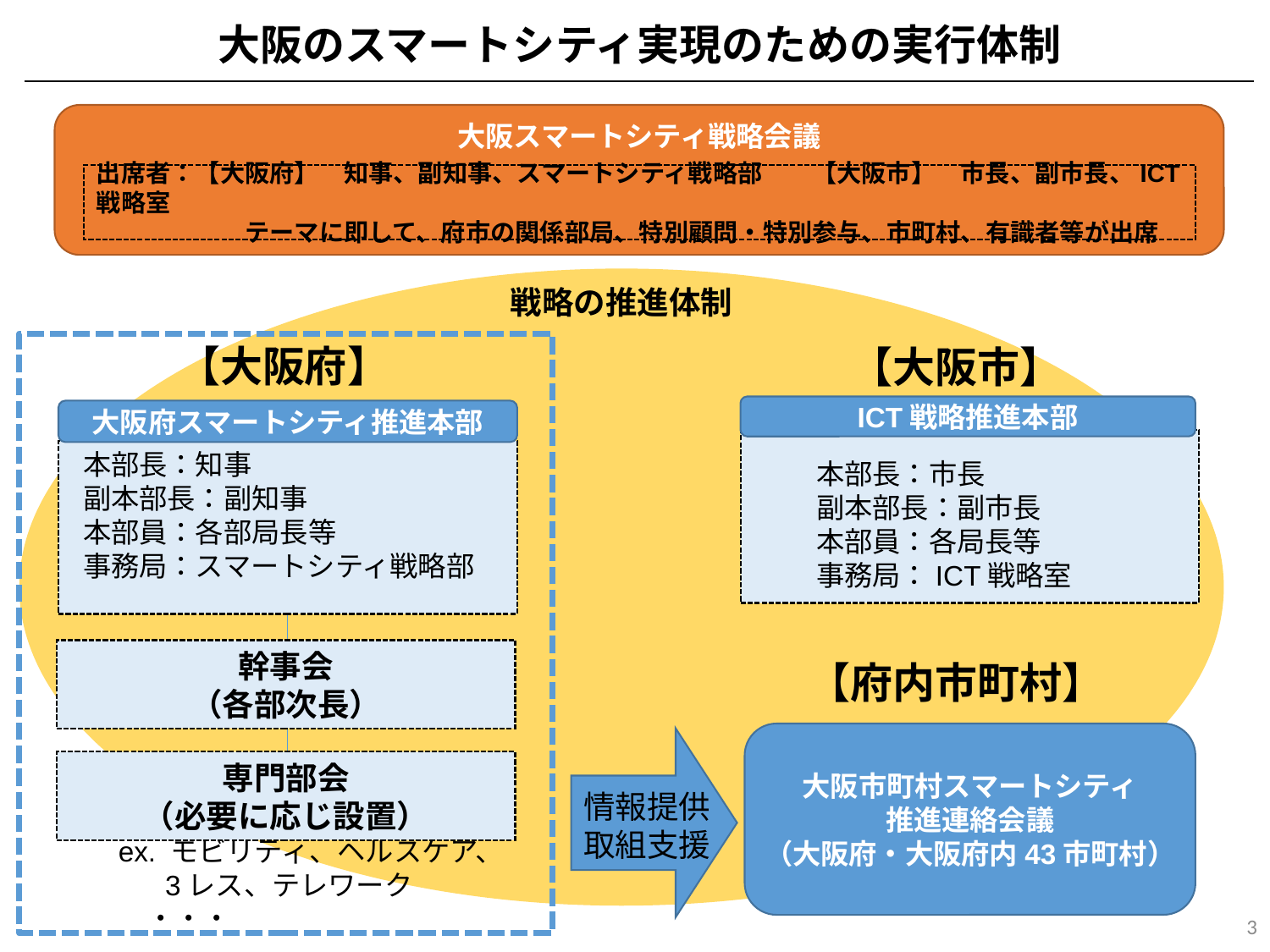

大阪のスマートシティ実現のための実行体制
大阪スマートシティ戦略会議
出席者：【大阪府】　知事、副知事、スマートシティ戦略部　　【大阪市】　市長、副市長、ICT戦略室
　　　　　　テーマに即して、府市の関係部局、特別顧問・特別参与、市町村、有識者等が出席
戦略の推進体制

【大阪府】
【大阪市】
ICT戦略推進本部
大阪府スマートシティ推進本部

本部長：知事
副本部長：副知事
本部員：各部局長等
事務局：スマートシティ戦略部

本部長：市長
副本部長：副市長
本部員：各局長等
事務局：ICT戦略室
幹事会
（各部次長）
【府内市町村】
大阪市町村スマートシティ
推進連絡会議
（大阪府・大阪府内43市町村）

専門部会
（必要に応じ設置）
情報提供取組支援
ex. モビリティ、ヘルスケア、
      3レス、テレワーク　・・・
3